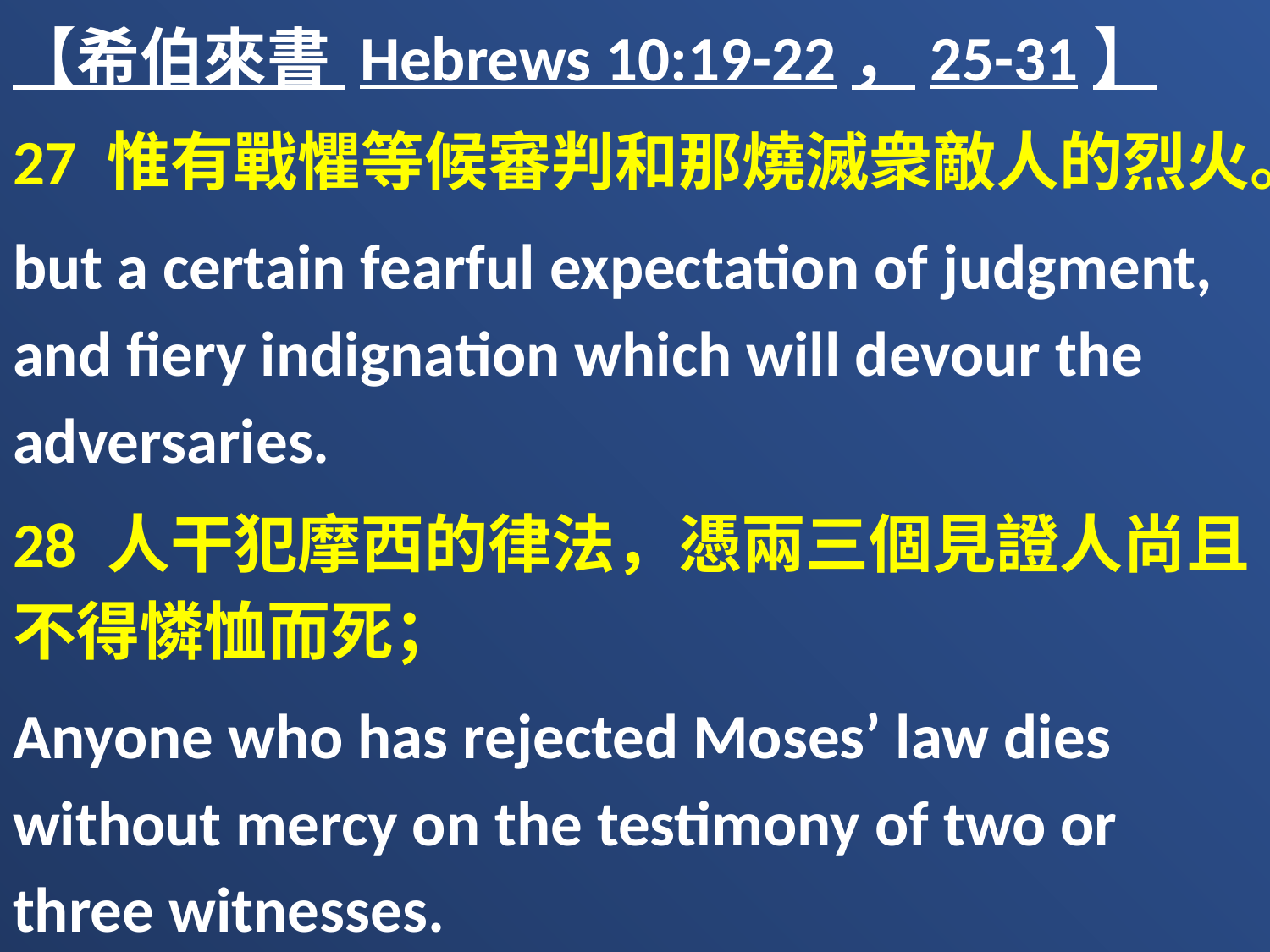

【希伯來書 Hebrews 10:19-22，25-31】
27 惟有戰懼等候審判和那燒滅衆敵人的烈火。
but a certain fearful expectation of judgment, and fiery indignation which will devour the adversaries.
28 人干犯摩西的律法，憑兩三個見證人尚且不得憐恤而死；
Anyone who has rejected Moses’ law dies without mercy on the testimony of two or three witnesses.